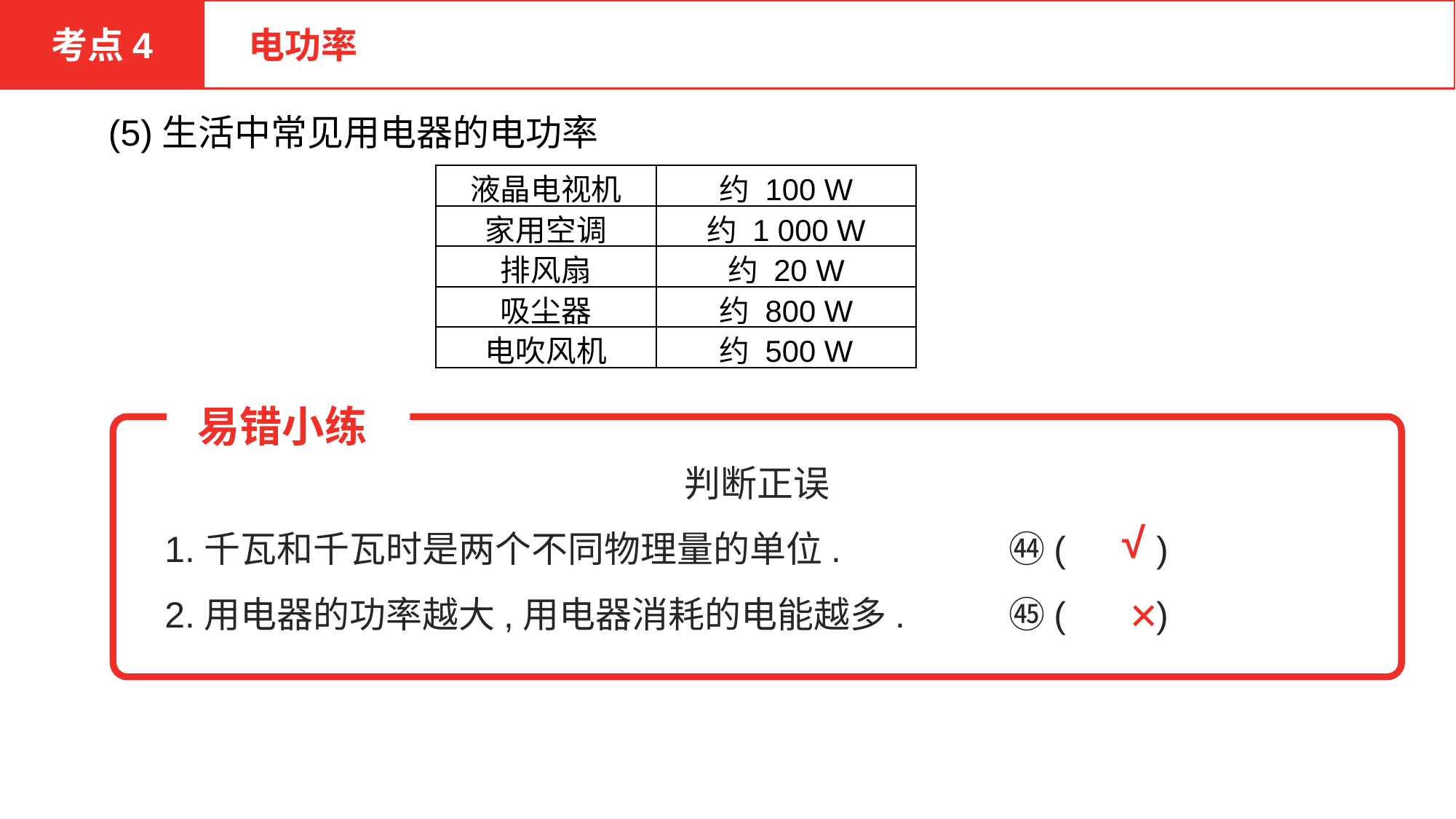

考点4
  电功率
(5)生活中常见用电器的电功率
| 液晶电视机 | 约 100 W |
| --- | --- |
| 家用空调 | 约 1 000 W |
| 排风扇 | 约 20 W |
| 吸尘器 | 约 800 W |
| 电吹风机 | 约 500 W |
 易错小练

判断正误
1.千瓦和千瓦时是两个不同物理量的单位.	       ㊹(　　)
2.用电器的功率越大,用电器消耗的电能越多.	       ㊺(　　)
√
✕